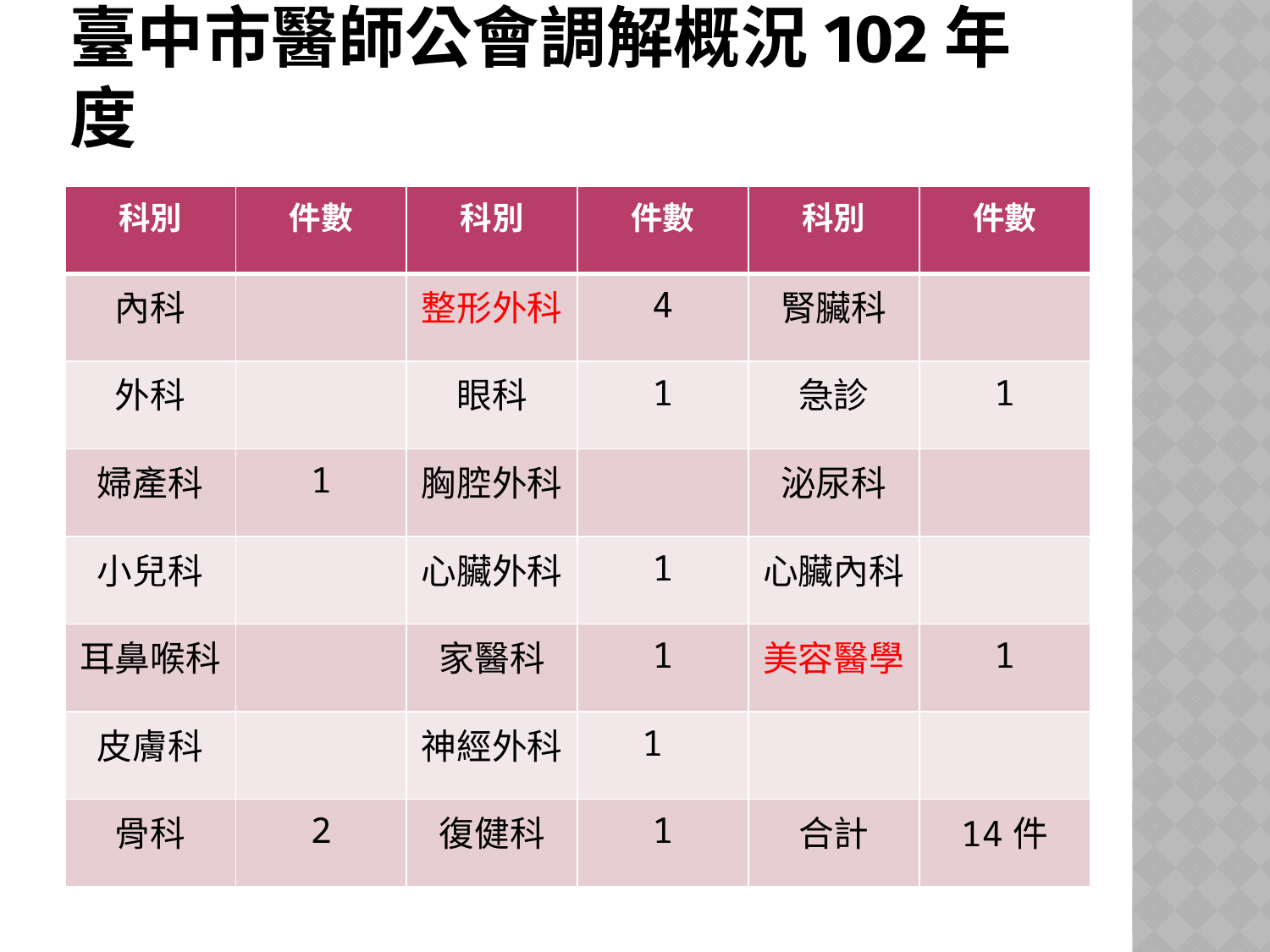

# 臺中市醫師公會調解概況102年度
| 科別 | 件數 | 科別 | 件數 | 科別 | 件數 |
| --- | --- | --- | --- | --- | --- |
| 內科 |  | 整形外科 | 4 | 腎臟科 |  |
| 外科 |  | 眼科 | 1 | 急診 | 1 |
| 婦產科 | 1 | 胸腔外科 |  | 泌尿科 |  |
| 小兒科 |  | 心臟外科 | 1 | 心臟內科 |  |
| 耳鼻喉科 |  | 家醫科 | 1 | 美容醫學 | 1 |
| 皮膚科 |  | 神經外科 | 1 |  |  |
| 骨科 | 2 | 復健科 | 1 | 合計 | 14件 |
|  |  |  |  |  |  |
| --- | --- | --- | --- | --- | --- |
|  |  |  |  |  |  |
|  |  |  |  |  |  |
|  |  |  |  |  |  |
|  |  |  |  |  |  |
|  |  |  |  |  |  |
|  |  |  |  |  |  |
|  |  |  |  |  |  |